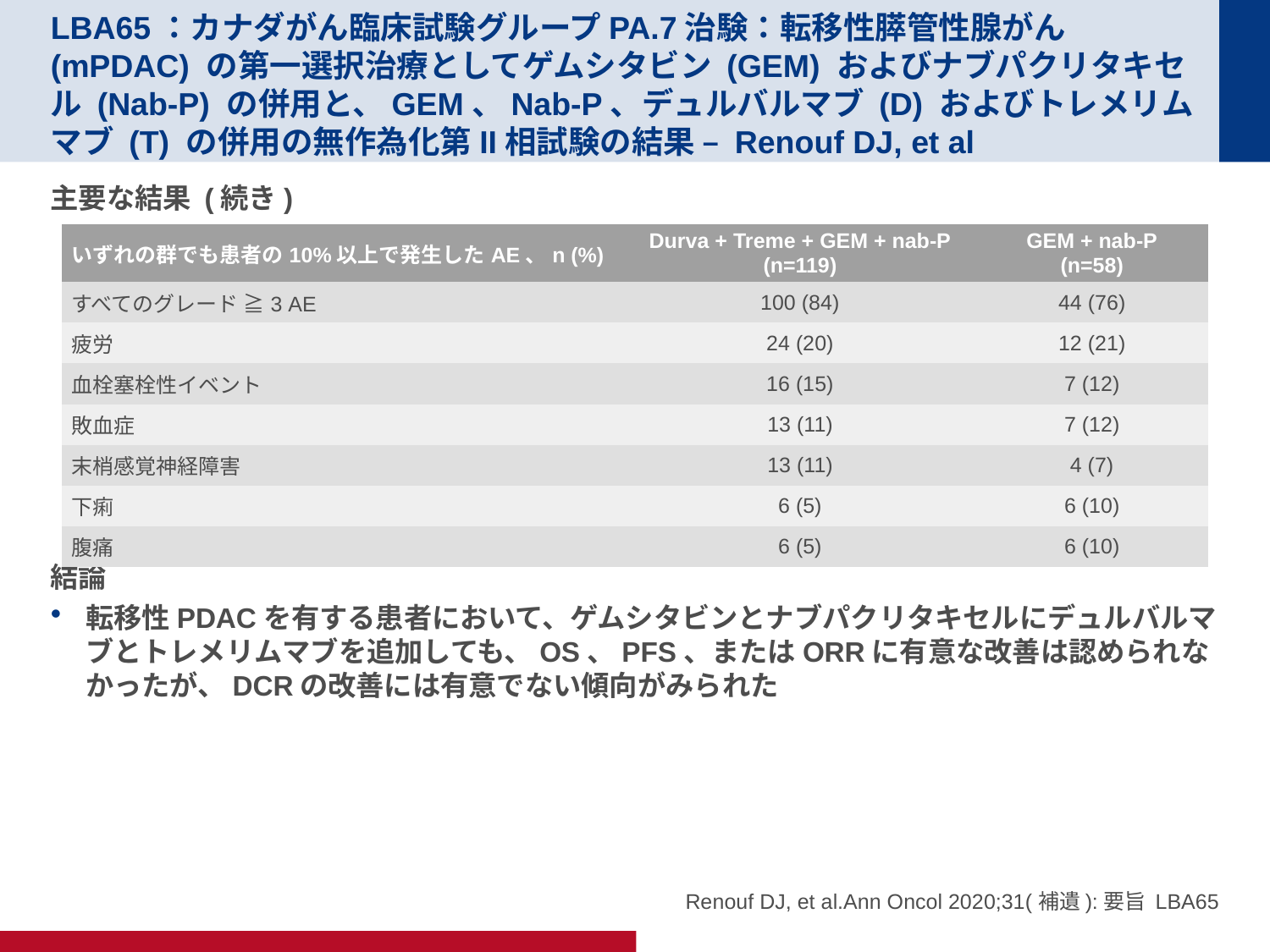

# LBA65：カナダがん臨床試験グループPA.7治験：転移性膵管性腺がん (mPDAC) の第一選択治療としてゲムシタビン (GEM) およびナブパクリタキセル (Nab-P) の併用と、GEM、Nab-P、デュルバルマブ (D) およびトレメリムマブ (T) の併用の無作為化第II相試験の結果 – Renouf DJ, et al
主要な結果 (続き)
結論
転移性PDACを有する患者において、ゲムシタビンとナブパクリタキセルにデュルバルマブとトレメリムマブを追加しても、OS、PFS、またはORRに有意な改善は認められなかったが、DCRの改善には有意でない傾向がみられた
| いずれの群でも患者の10%以上で発生したAE、n (%) | Durva + Treme + GEM + nab-P (n=119) | GEM + nab-P (n=58) |
| --- | --- | --- |
| すべてのグレード ≧3 AE | 100 (84) | 44 (76) |
| 疲労 | 24 (20) | 12 (21) |
| 血栓塞栓性イベント | 16 (15) | 7 (12) |
| 敗血症 | 13 (11) | 7 (12) |
| 末梢感覚神経障害 | 13 (11) | 4 (7) |
| 下痢 | 6 (5) | 6 (10) |
| 腹痛 | 6 (5) | 6 (10) |
Renouf DJ, et al.Ann Oncol 2020;31(補遺):要旨 LBA65